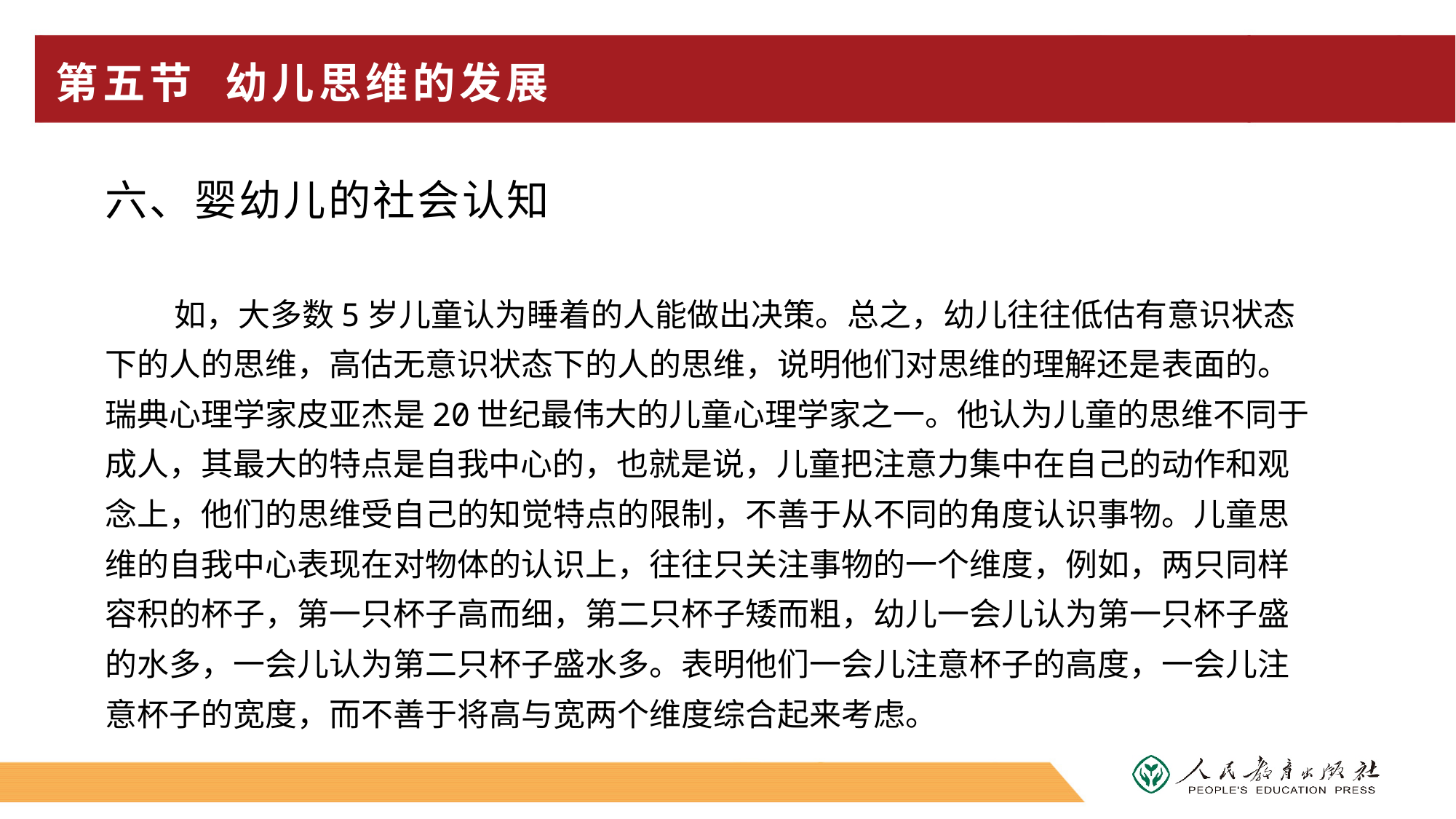

# 第五节  幼儿思维的发展
六、婴幼儿的社会认知
如，大多数5岁儿童认为睡着的人能做出决策。总之，幼儿往往低估有意识状态下的人的思维，高估无意识状态下的人的思维，说明他们对思维的理解还是表面的。瑞典心理学家皮亚杰是20世纪最伟大的儿童心理学家之一。他认为儿童的思维不同于成人，其最大的特点是自我中心的，也就是说，儿童把注意力集中在自己的动作和观念上，他们的思维受自己的知觉特点的限制，不善于从不同的角度认识事物。儿童思维的自我中心表现在对物体的认识上，往往只关注事物的一个维度，例如，两只同样容积的杯子，第一只杯子高而细，第二只杯子矮而粗，幼儿一会儿认为第一只杯子盛的水多，一会儿认为第二只杯子盛水多。表明他们一会儿注意杯子的高度，一会儿注意杯子的宽度，而不善于将高与宽两个维度综合起来考虑。